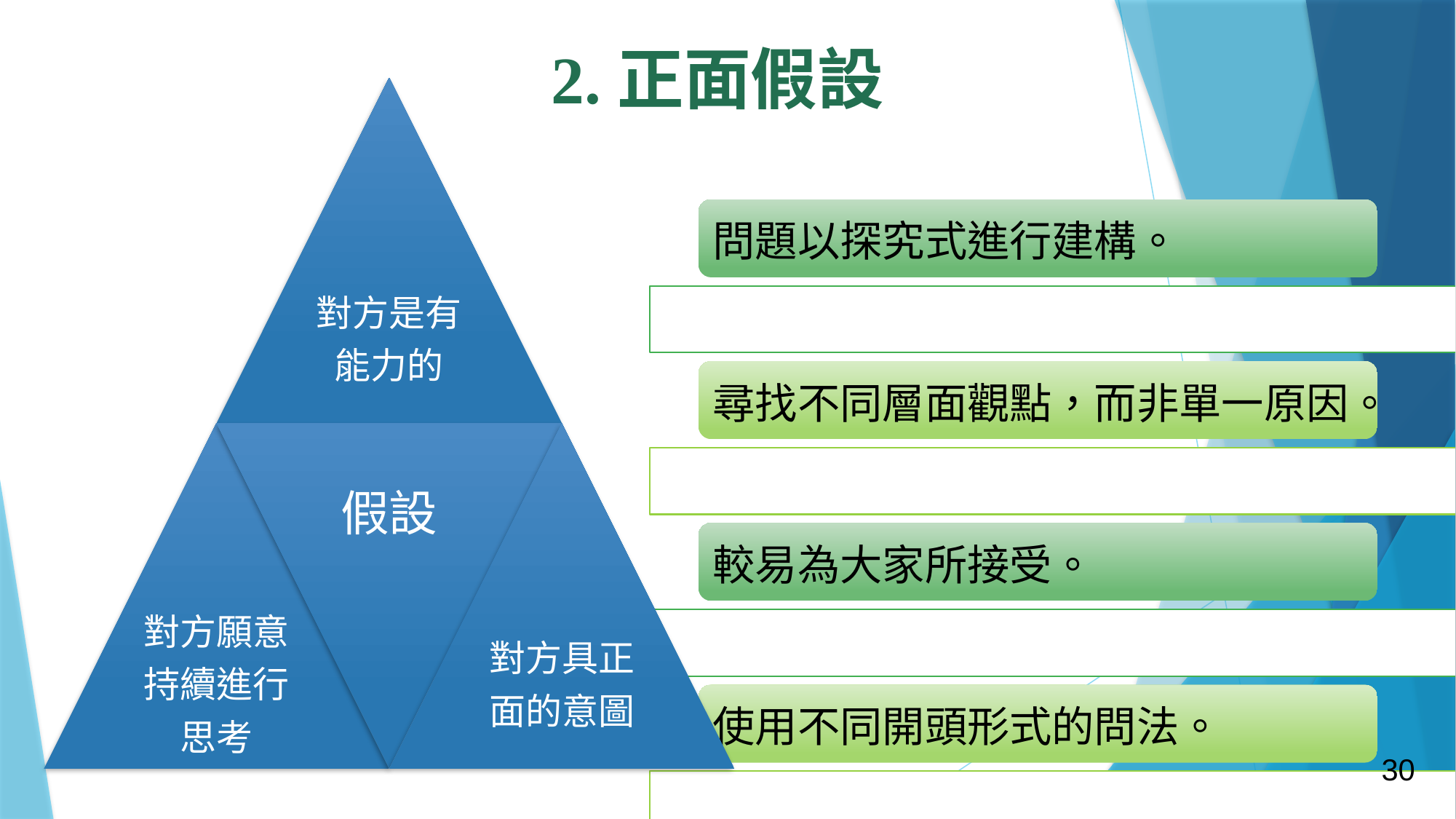

2.正面假設
對方是有能力的
對方願意持續進行思考
假設
對方具正面的意圖
問題以探究式進行建構。
使用不同開頭形式的問法。
尋找不同層面觀點，而非單一原因。
較易為大家所接受。

30